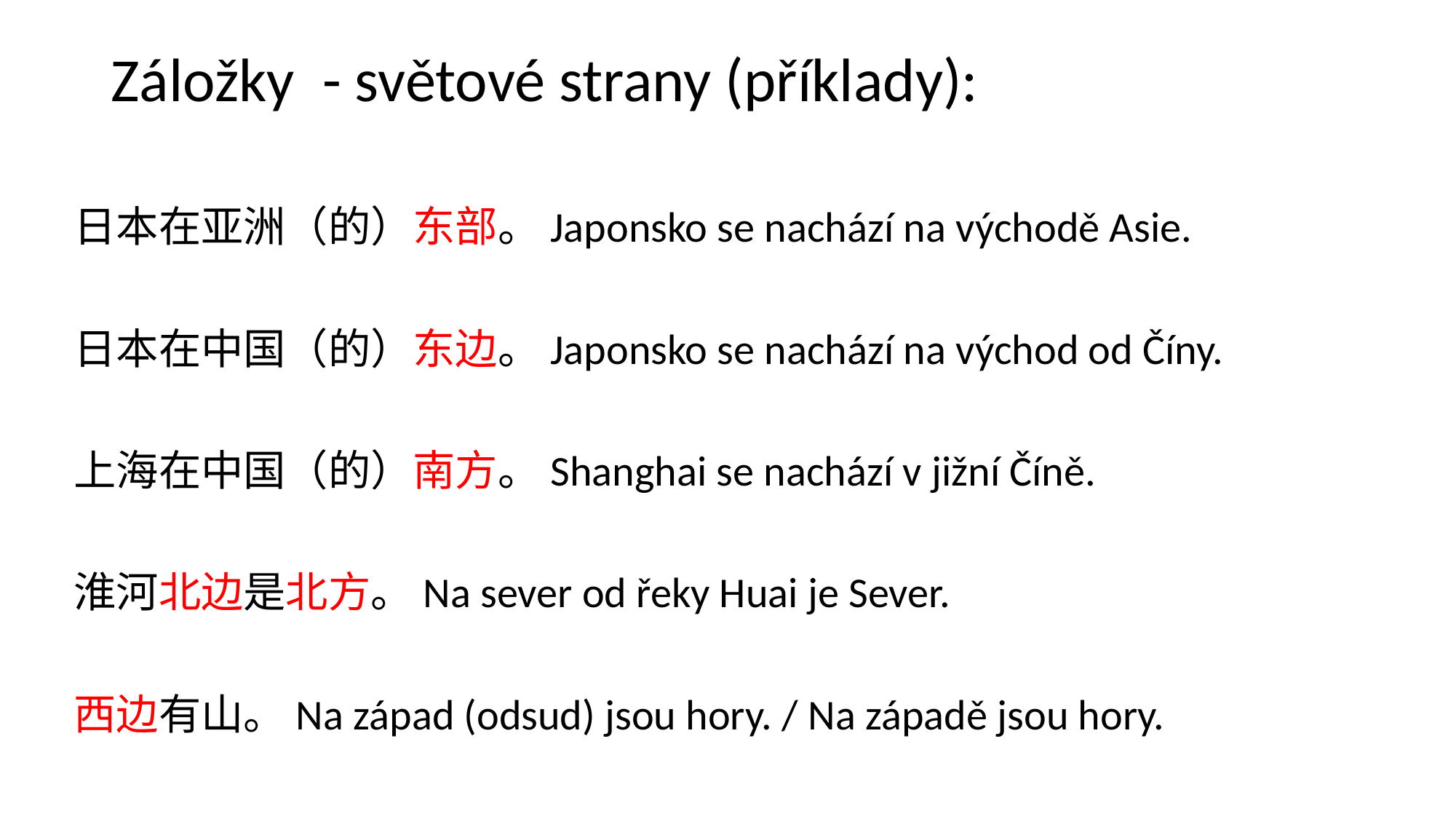

# Záložky  - světové strany (příklady):

日本在亚洲（的）东部。Japonsko se nachází na východě Asie.

日本在中国（的）东边。Japonsko se nachází na východ od Číny.

上海在中国（的）南方。Shanghai se nachází v jižní Číně.

淮河北边是北方。Na sever od řeky Huai je Sever.

西边有山。Na západ (odsud) jsou hory. / Na západě jsou hory.